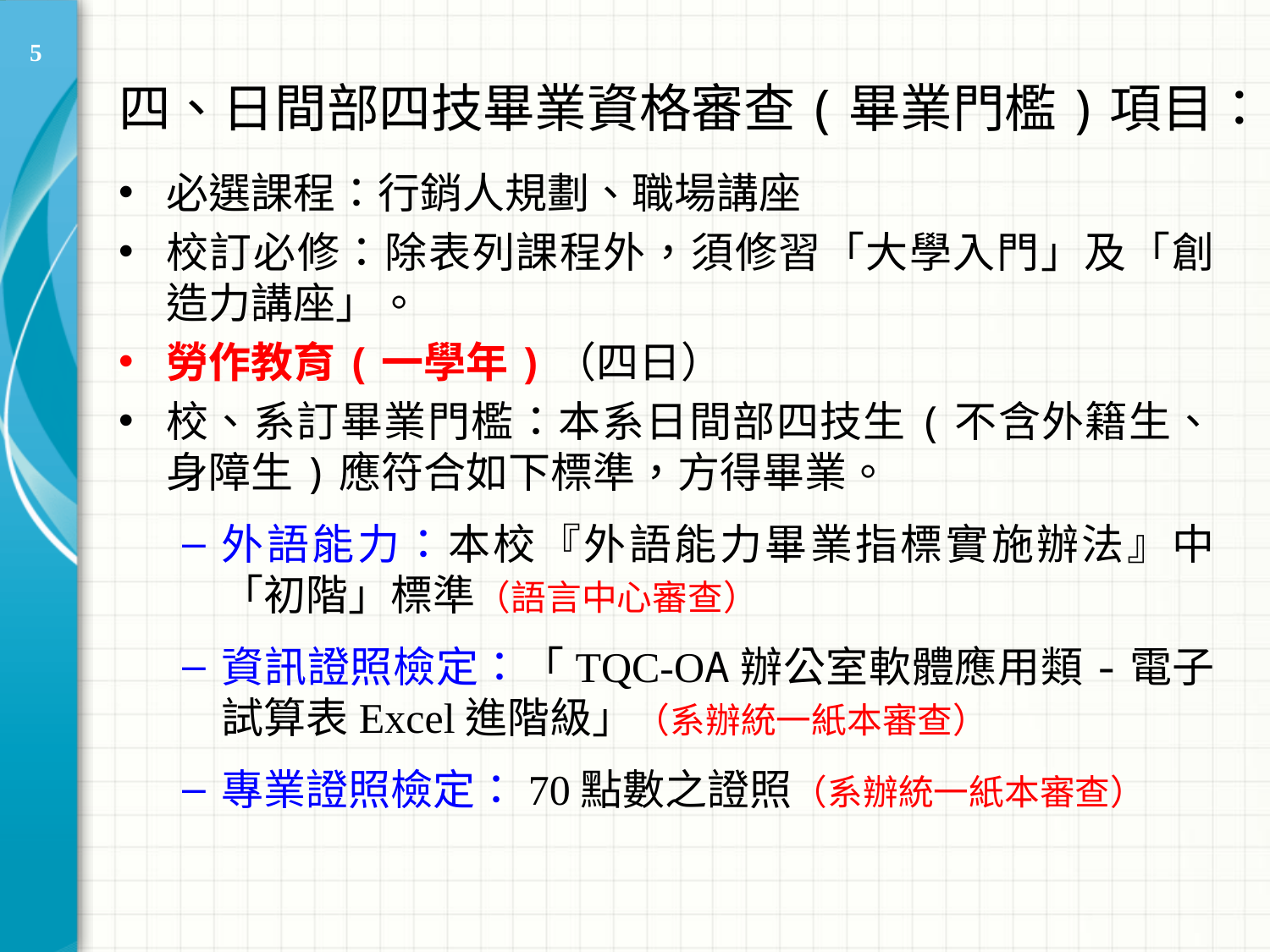

5
# 四、日間部四技畢業資格審查(畢業門檻)項目：
必選課程：行銷人規劃、職場講座
校訂必修：除表列課程外，須修習「大學入門」及「創造力講座」。
勞作教育(一學年)（四日）
校、系訂畢業門檻：本系日間部四技生(不含外籍生、身障生)應符合如下標準，方得畢業。
外語能力：本校『外語能力畢業指標實施辦法』中「初階」標準（語言中心審查）
資訊證照檢定：「TQC-OA辦公室軟體應用類-電子試算表Excel進階級」（系辦統一紙本審查）
專業證照檢定：70點數之證照（系辦統一紙本審查）